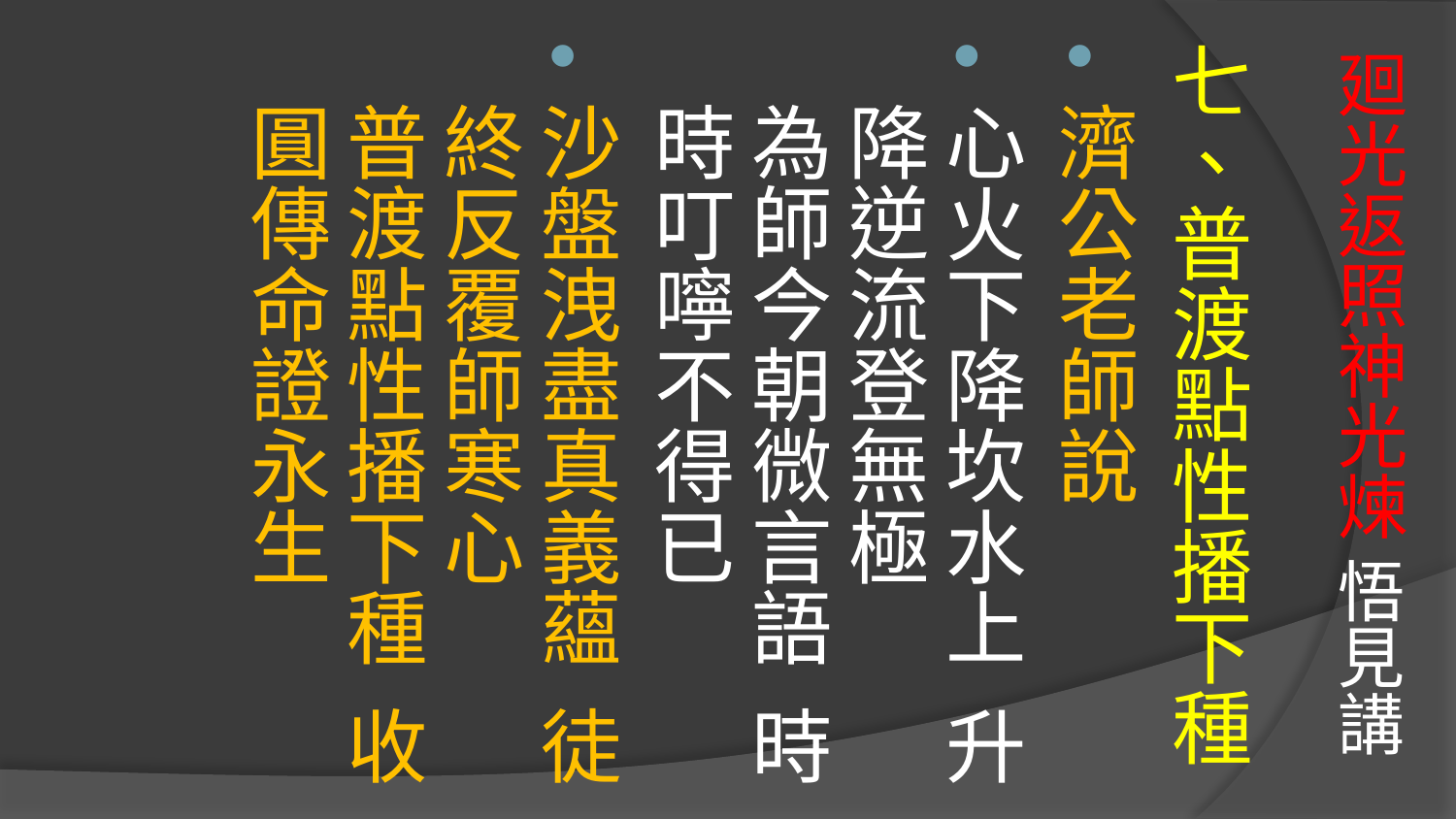

# 廻光返照神光煉 悟見講
七、普渡點性播下種
濟公老師說
心火下降坎水上  升降逆流登無極
為師今朝微言語  時時叮嚀不得已
沙盤洩盡真義蘊  徒終反覆師寒心
普渡點性播下種  收圓傳命證永生